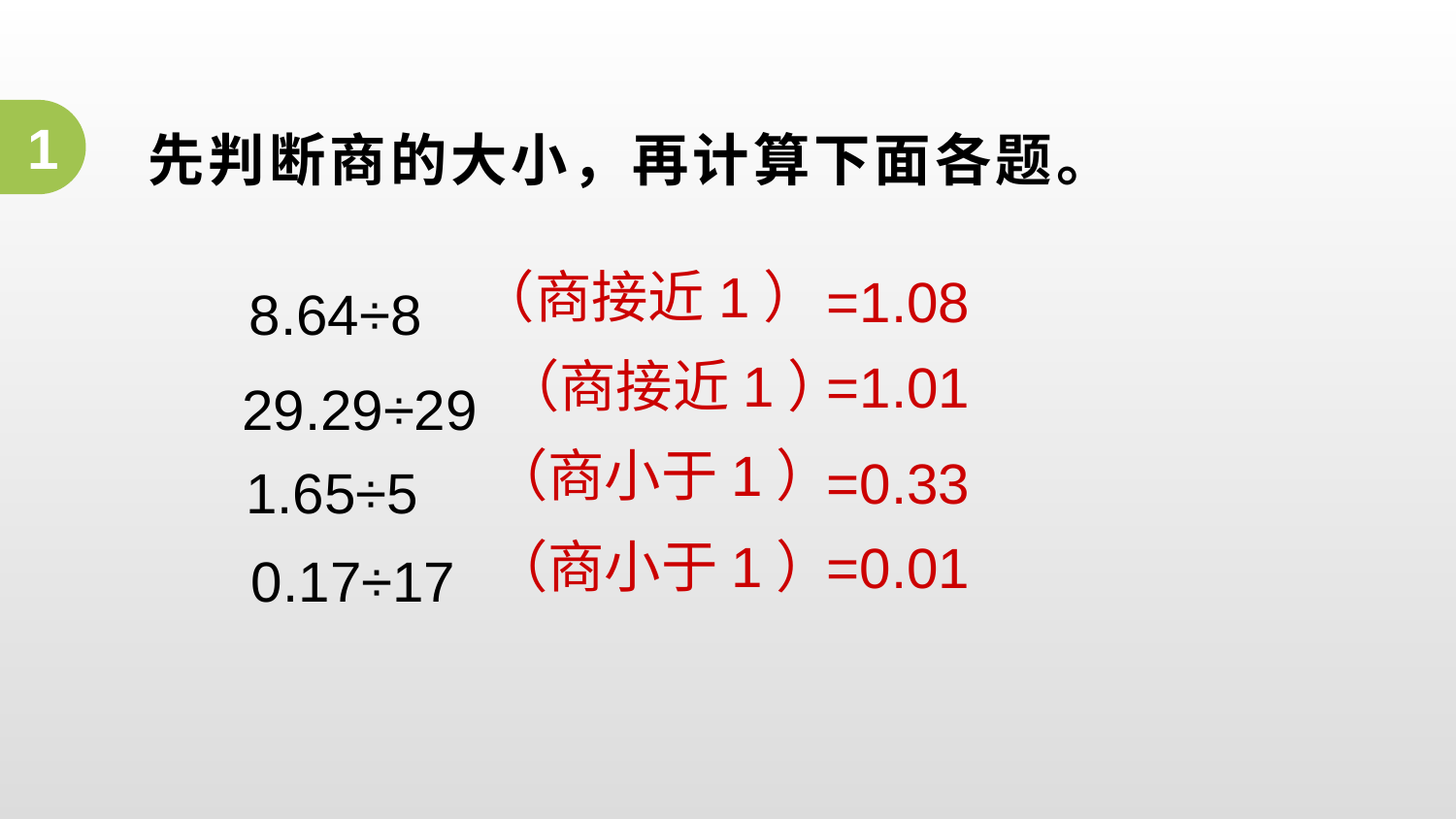

1
先判断商的大小，再计算下面各题。
8.64÷8
（商接近1）
=1.08
29.29÷29
（商接近1）
=1.01
1.65÷5
（商小于1）
=0.33
0.17÷17
（商小于1）
=0.01